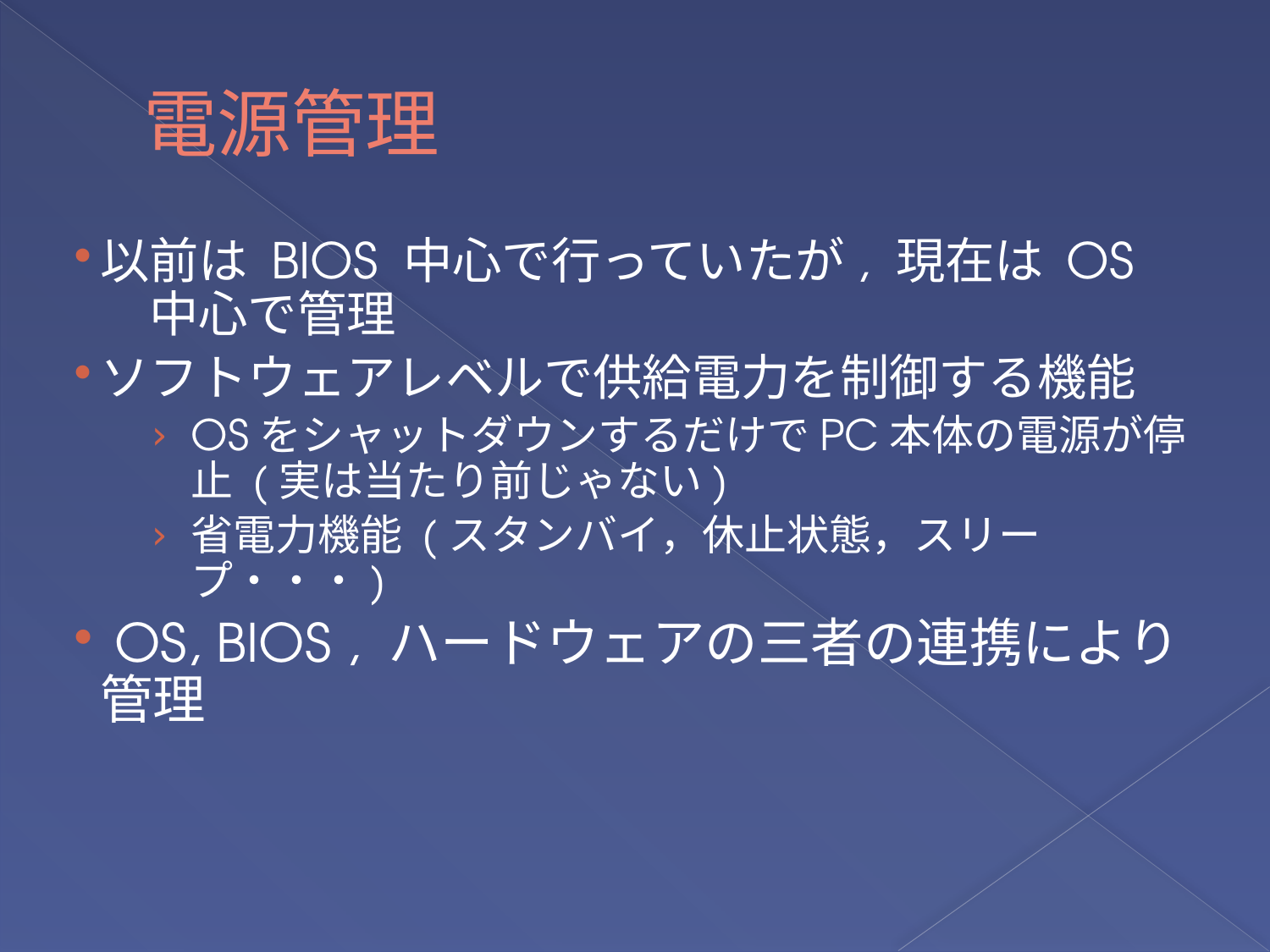

# 電源管理
以前は BIOS 中心で行っていたが, 現在は OS 　　中心で管理
ソフトウェアレベルで供給電力を制御する機能
OSをシャットダウンするだけでPC本体の電源が停止 (実は当たり前じゃない)
省電力機能 (スタンバイ，休止状態，スリープ・・・)
 OS, BIOS , ハードウェアの三者の連携により管理